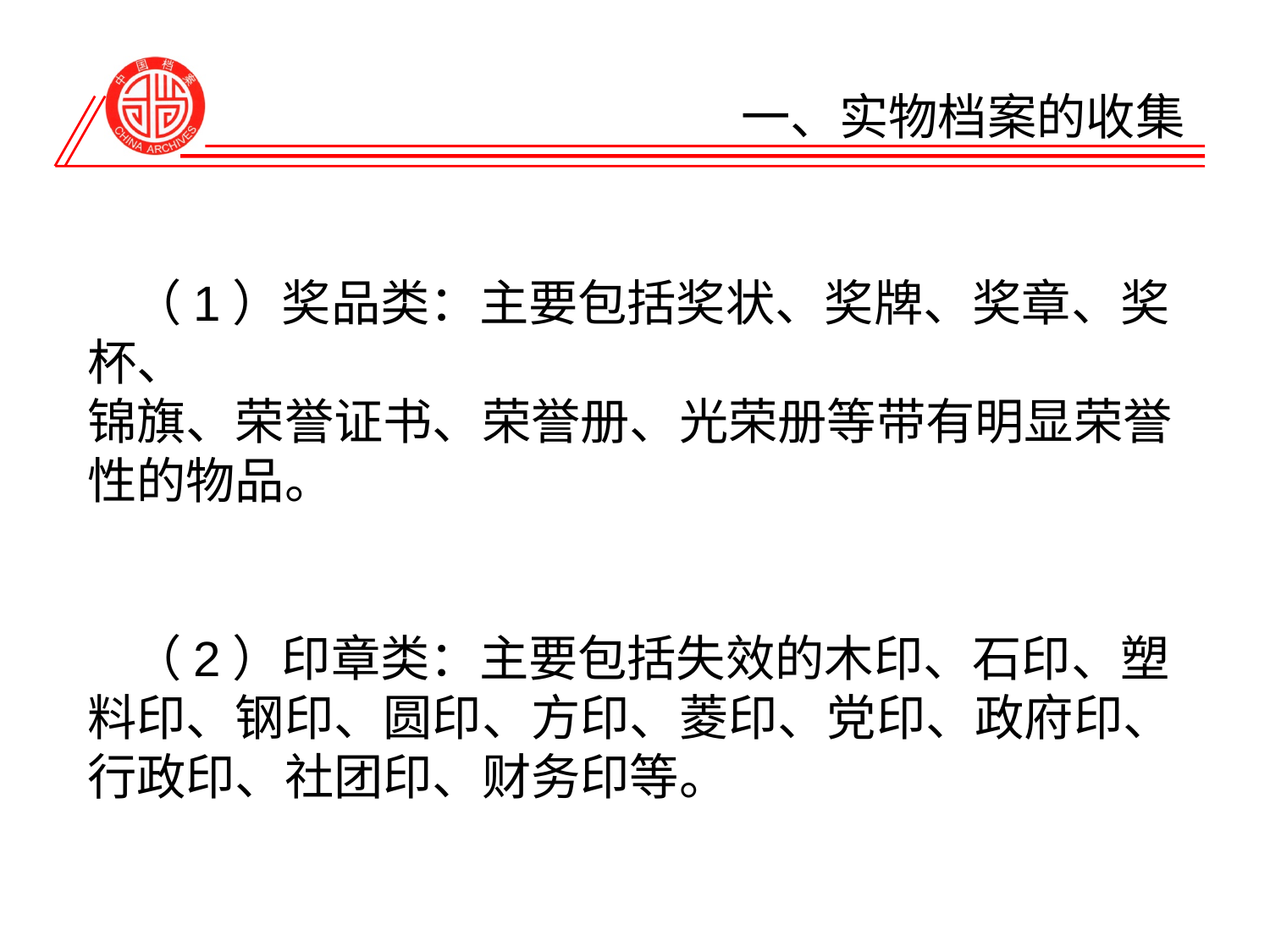

一、实物档案的收集
   （1）奖品类：主要包括奖状、奖牌、奖章、奖杯、
锦旗、荣誉证书、荣誉册、光荣册等带有明显荣誉性的物品。

   （2）印章类：主要包括失效的木印、石印、塑料印、钢印、圆印、方印、菱印、党印、政府印、行政印、社团印、财务印等。
4